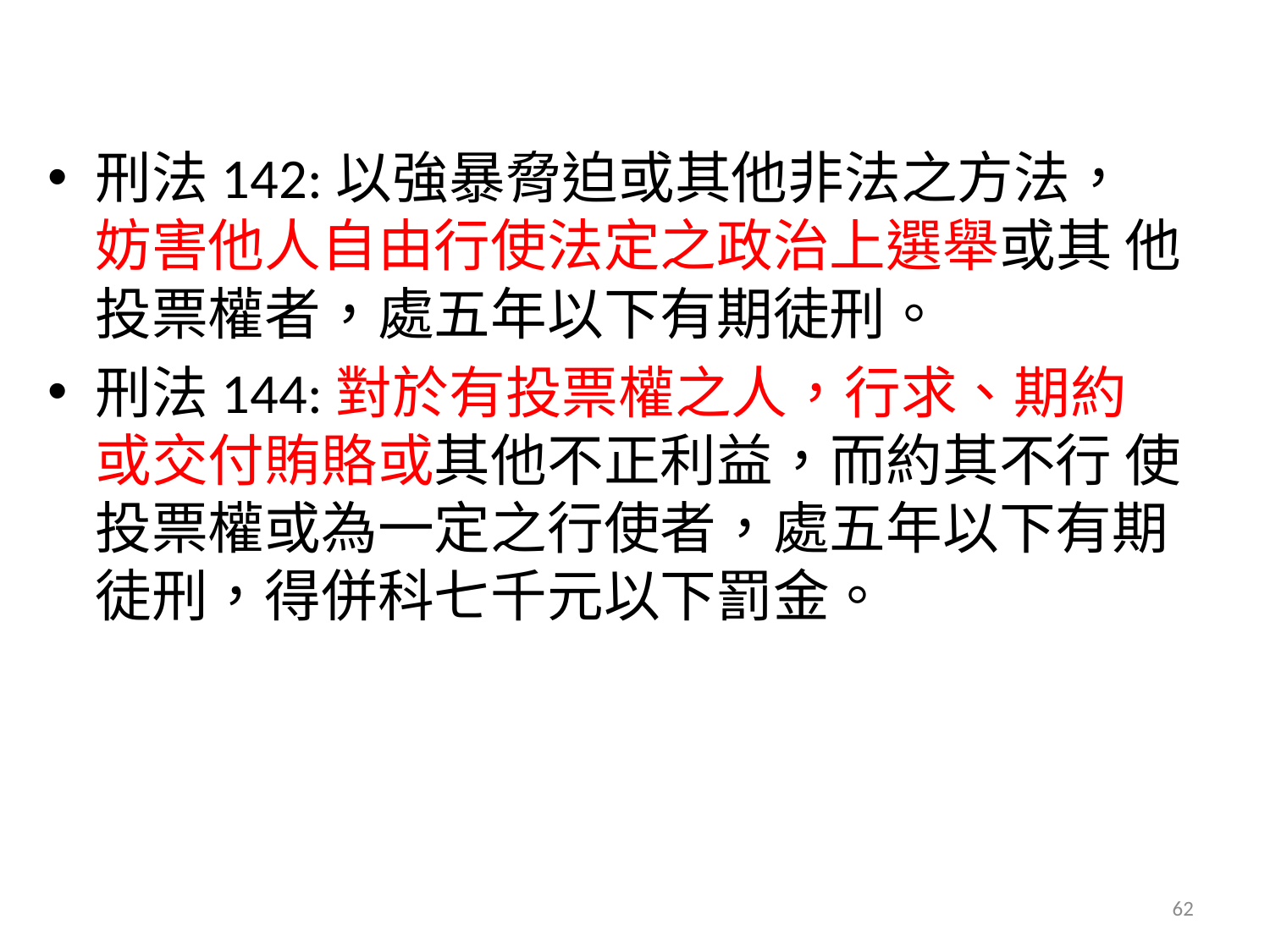

#
刑法142:以強暴脅迫或其他非法之方法，妨害他人自由行使法定之政治上選舉或其 他投票權者，處五年以下有期徒刑。
刑法144:對於有投票權之人，行求、期約或交付賄賂或其他不正利益，而約其不行 使投票權或為一定之行使者，處五年以下有期徒刑，得併科七千元以下罰金。
62